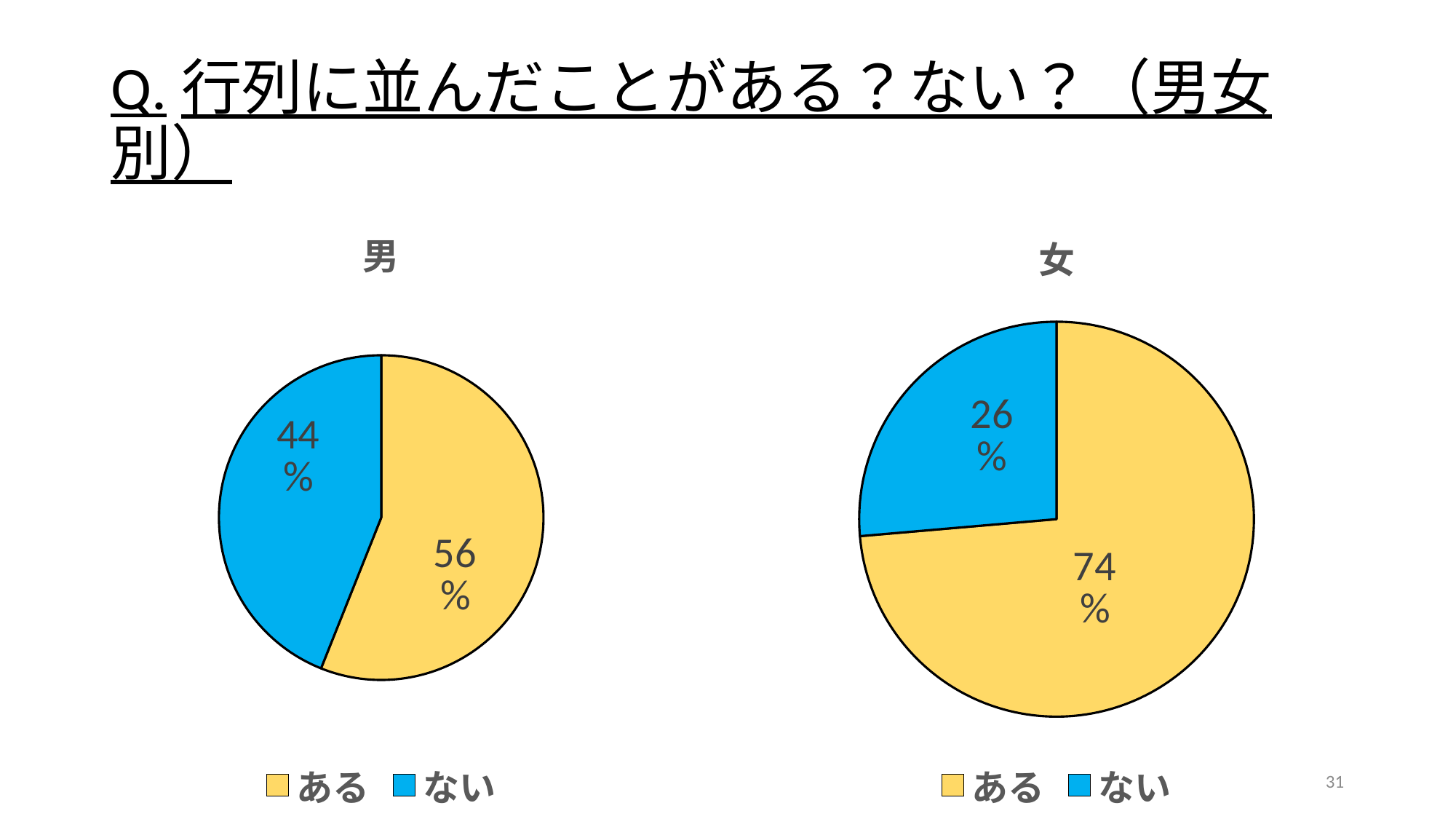

# Q.行列に並んだことがある？ない？（男女別）

### Chart:

| Category | 男 |
|---|---|
| ある | 0.5604395604395604 |
| ない | 0.43956043956043955 |

### Chart:

| Category | 女 |
|---|---|
| ある | 0.7362637362637363 |
| ない | 0.26373626373626374 |
31